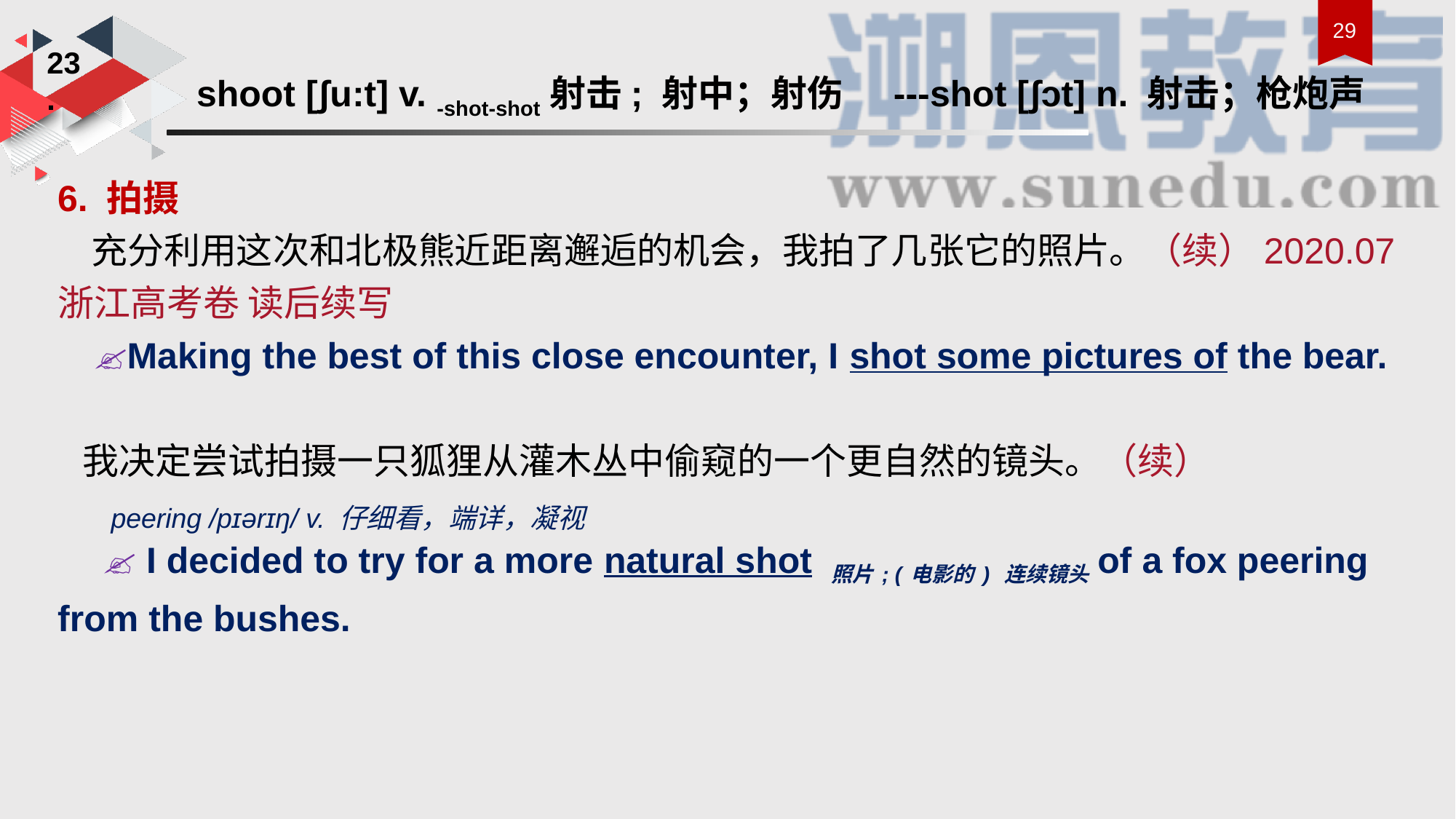

23.
shoot [ʃu:t] v. -shot-shot射击; 射中；射伤     ---shot [ʃɔt] n. 射击；枪炮声

6. 拍摄
   充分利用这次和北极熊近距离邂逅的机会，我拍了几张它的照片。（续）2020.07浙江高考卷 读后续写
    ✍Making the best of this close encounter, I shot some pictures of the bear.

  我决定尝试拍摄一只狐狸从灌木丛中偷窥的一个更自然的镜头。（续）
       peering /pɪərɪŋ/ v. 仔细看，端详，凝视
     ✍ I decided to try for a more natural shot 照片; (电影的) 连续镜头of a fox peering from the bushes.